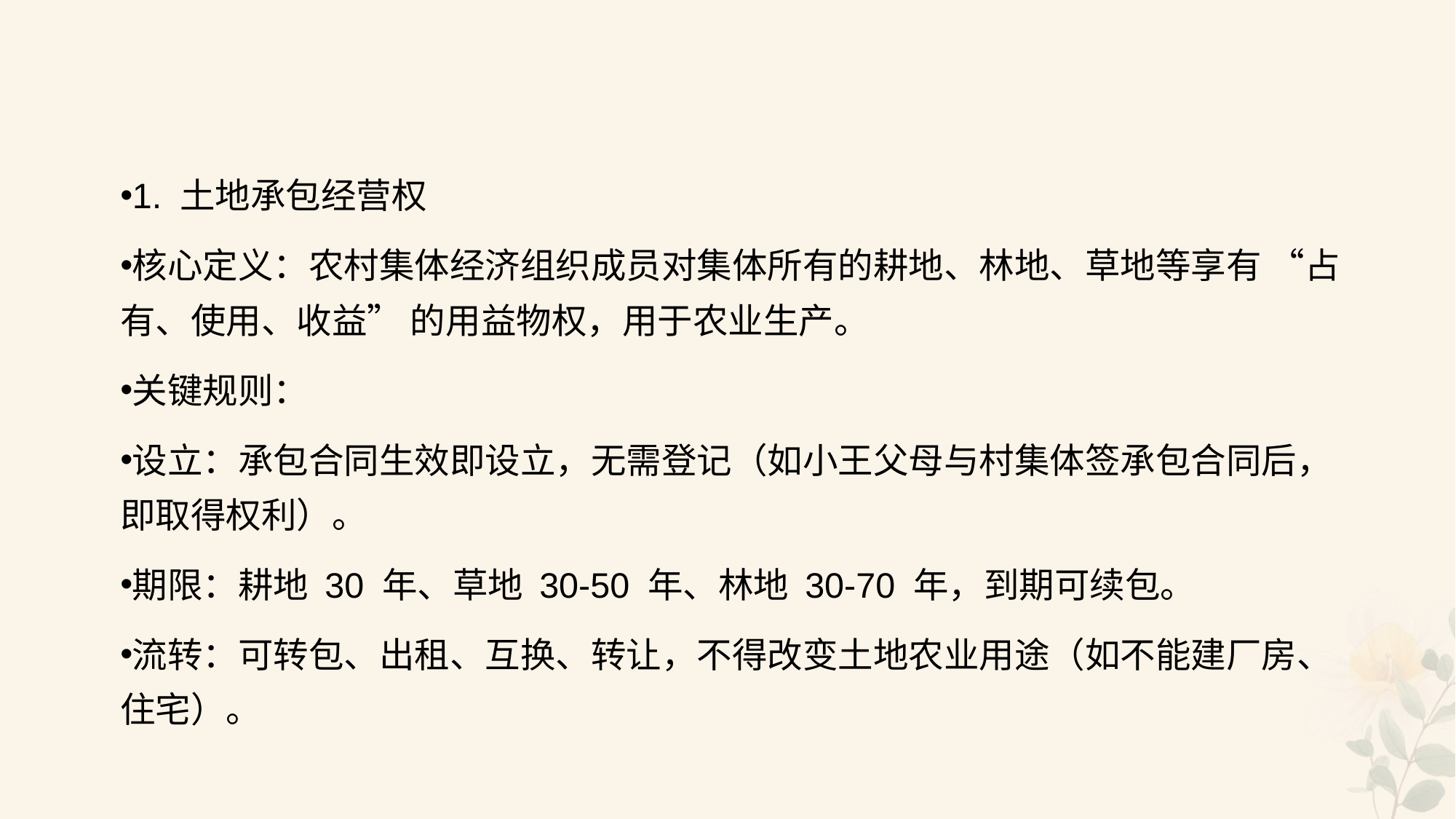

#
1. 土地承包经营权
核心定义：农村集体经济组织成员对集体所有的耕地、林地、草地等享有 “占有、使用、收益” 的用益物权，用于农业生产。
关键规则：
设立：承包合同生效即设立，无需登记（如小王父母与村集体签承包合同后，即取得权利）。
期限：耕地 30 年、草地 30-50 年、林地 30-70 年，到期可续包。
流转：可转包、出租、互换、转让，不得改变土地农业用途（如不能建厂房、住宅）。